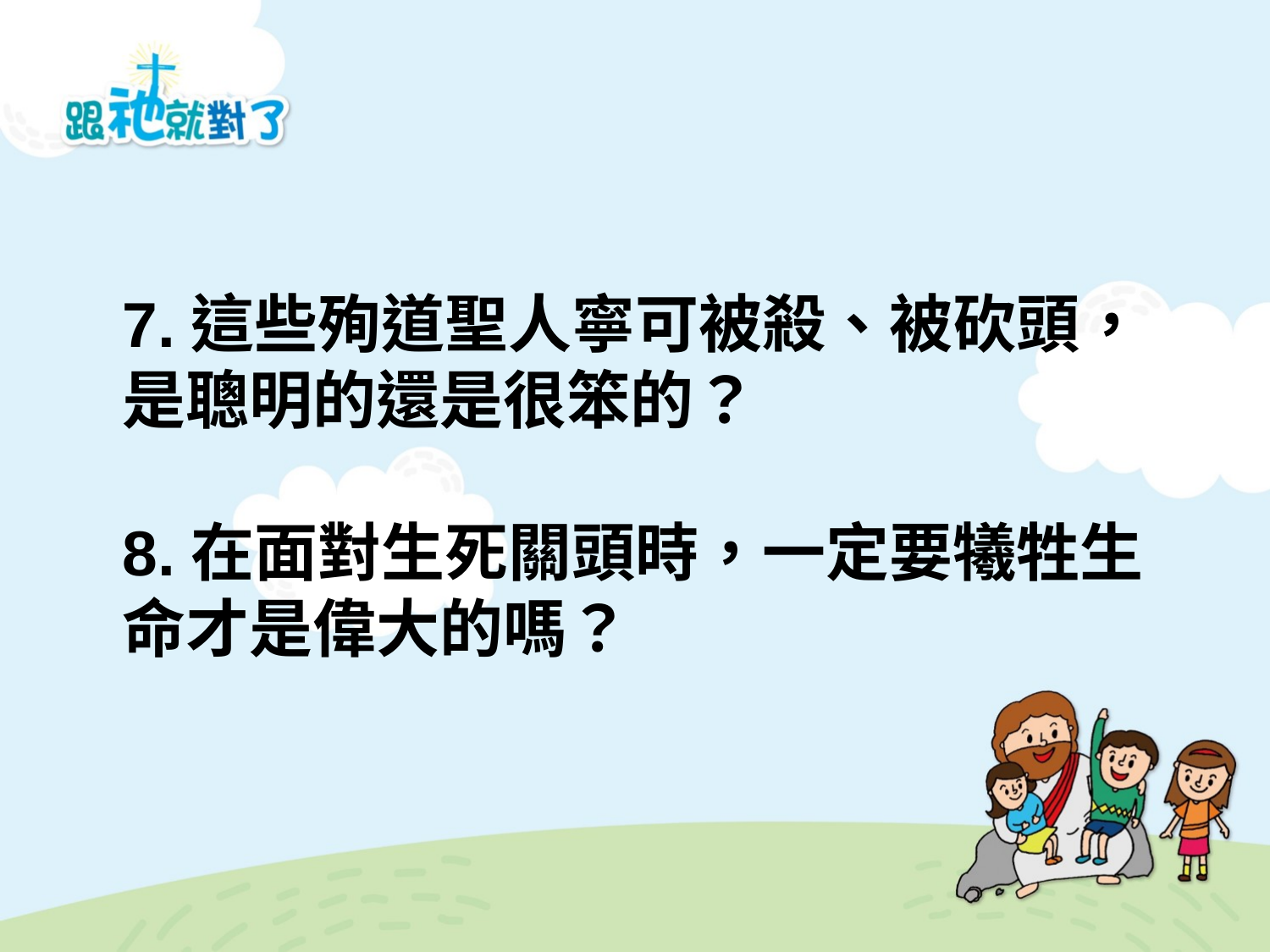

7.這些殉道聖人寧可被殺、被砍頭，是聰明的還是很笨的？

8.在面對生死關頭時，一定要犧牲生命才是偉大的嗎？